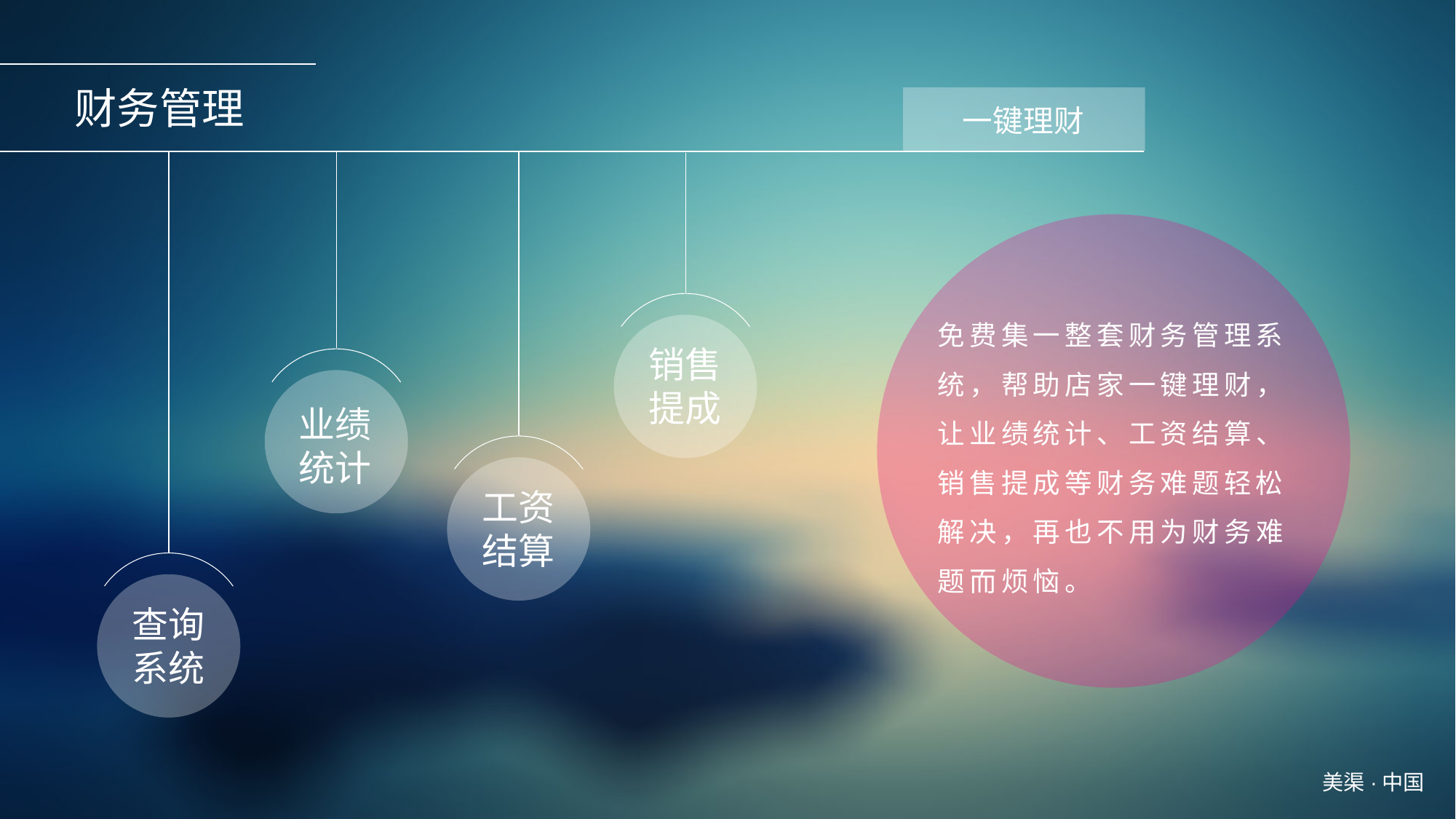

财务管理

一键理财

免费集一整套财务管理系统，帮助店家一键理财，让业绩统计、工资结算、销售提成等财务难题轻松解决，再也不用为财务难题而烦恼。

销售
提成

业绩
统计

工资
结算

查询
系统